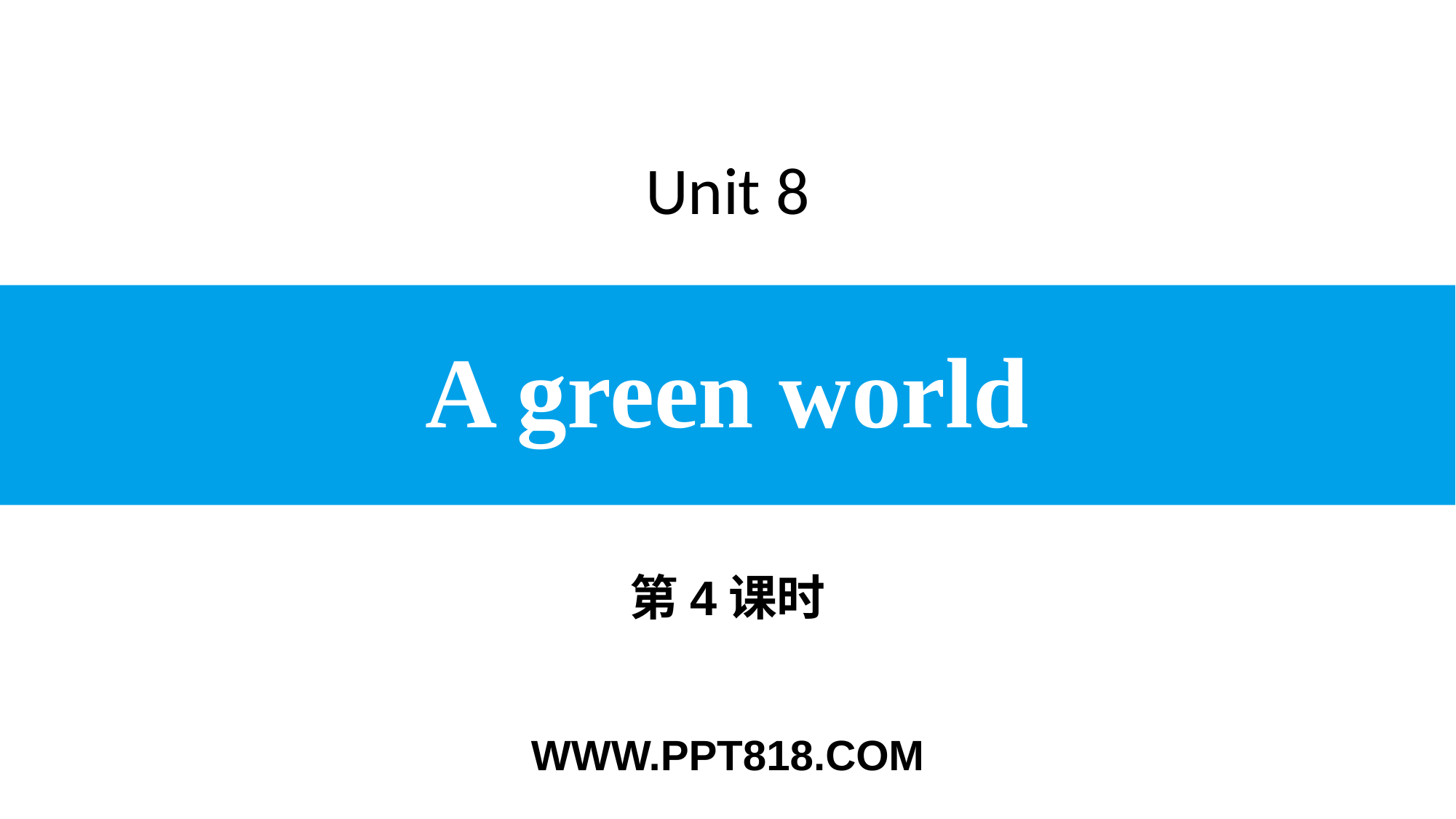

Unit 8
# A green world
第4课时
WWW.PPT818.COM